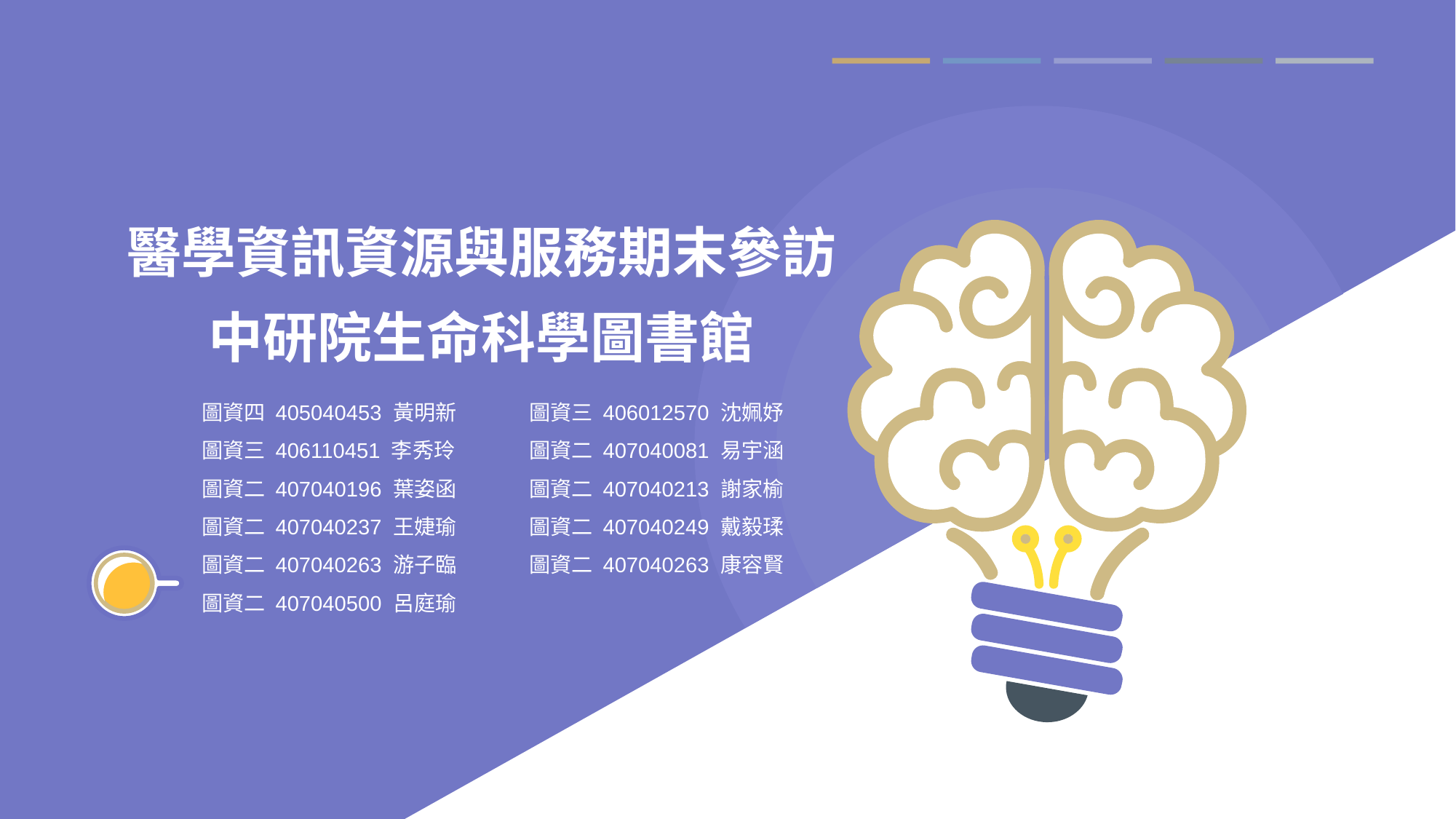

# 醫學資訊資源與服務期末參訪 中研院生命科學圖書館
圖資四 405040453 黃明新	圖資三 406012570 沈姵妤
圖資三 406110451 李秀玲	圖資二 407040081 易宇涵
圖資二 407040196 葉姿函	圖資二 407040213 謝家榆
圖資二 407040237 王婕瑜	圖資二 407040249 戴毅瑈
圖資二 407040263 游子臨	圖資二 407040263 康容賢
圖資二 407040500 呂庭瑜